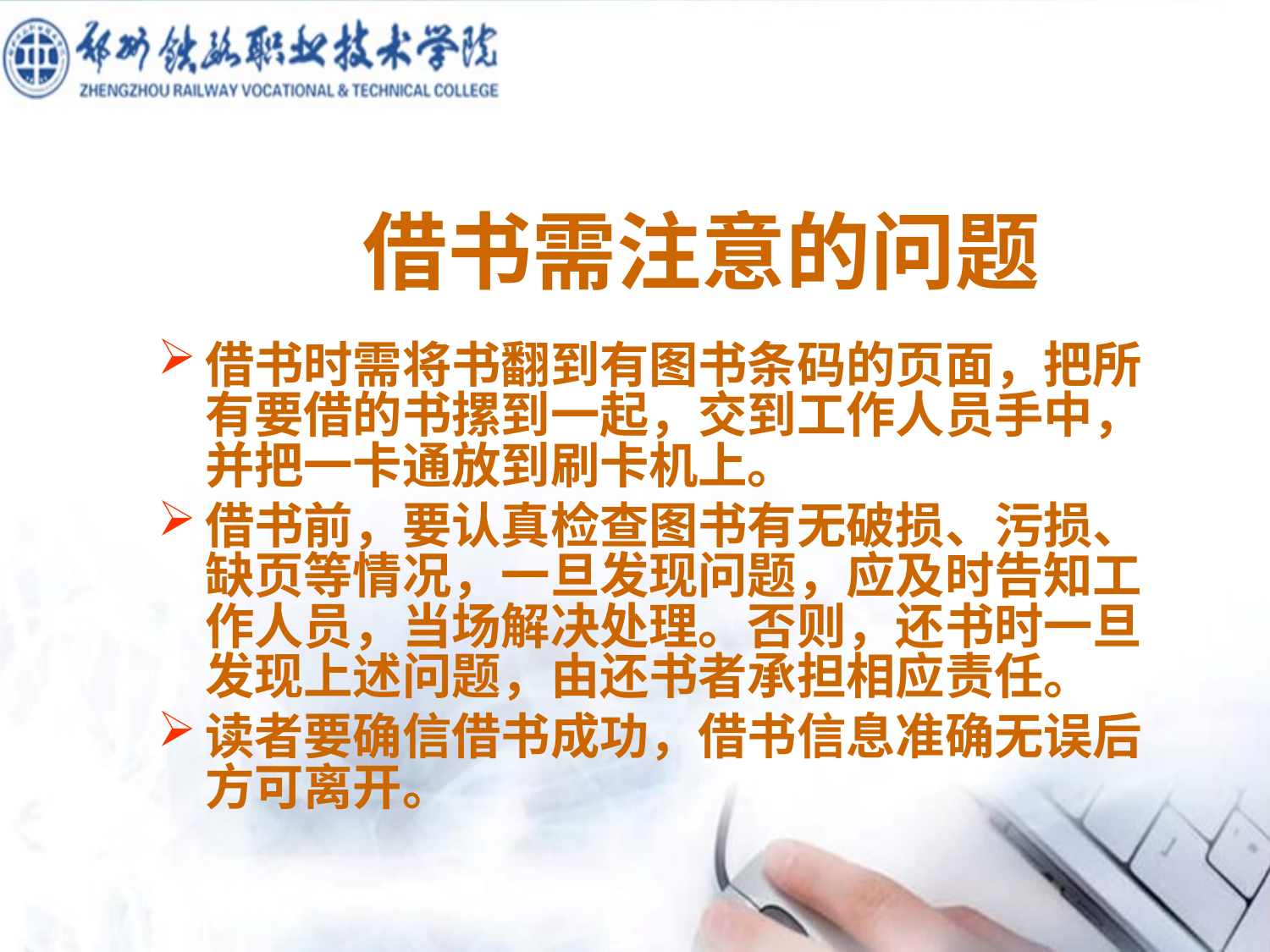

# 借书需注意的问题
借书时需将书翻到有图书条码的页面，把所有要借的书摞到一起，交到工作人员手中，并把一卡通放到刷卡机上。
借书前，要认真检查图书有无破损、污损、缺页等情况，一旦发现问题，应及时告知工作人员，当场解决处理。否则，还书时一旦发现上述问题，由还书者承担相应责任。
读者要确信借书成功，借书信息准确无误后方可离开。